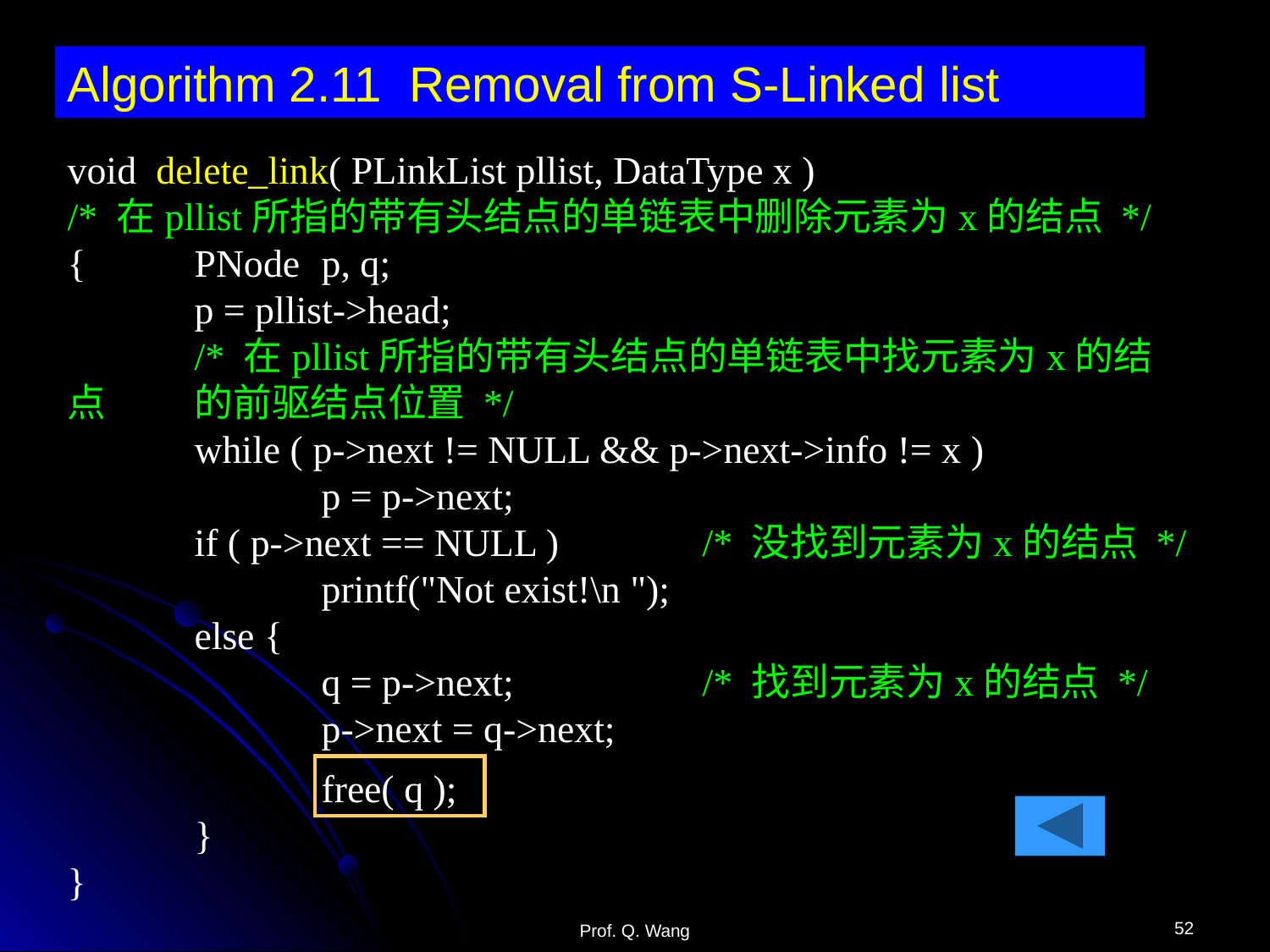

Algorithm 2.11  Removal from S-Linked list
void  delete_link( PLinkList pllist, DataType x )
/* 在pllist所指的带有头结点的单链表中删除元素为x的结点 */
{ 	PNode 	p, q;
	p = pllist->head;
      	/* 在pllist所指的带有头结点的单链表中找元素为x的结点	的前驱结点位置 */
      	while ( p->next != NULL && p->next->info != x )
       		p = p->next;
      	if ( p->next == NULL )  	/* 没找到元素为x的结点 */
		printf("Not exist!\n ");
	else {
		q = p->next;	  	/* 找到元素为x的结点 */
       		p->next = q->next;
       		free( q );
	}
}

52

Prof. Q. Wang